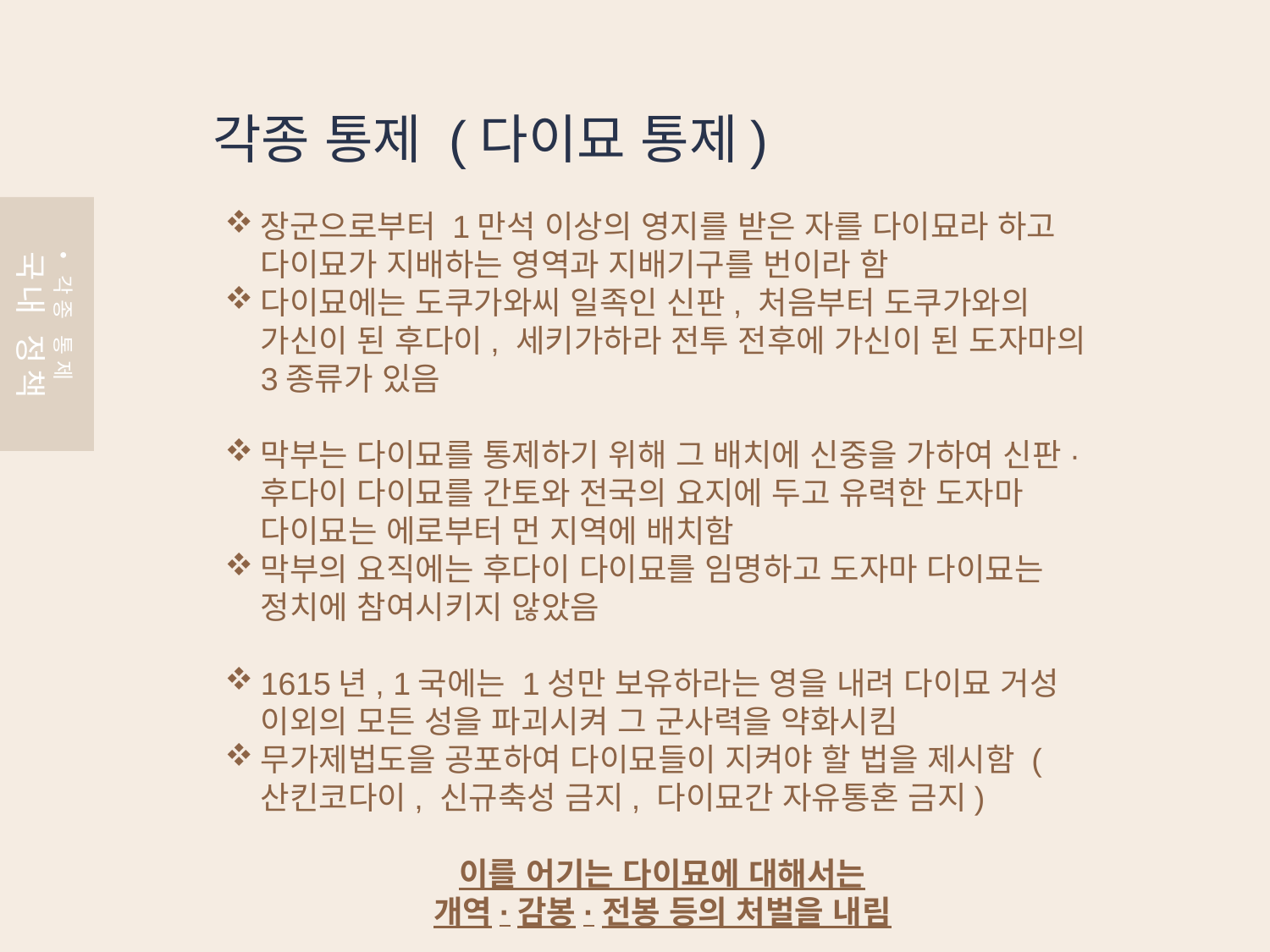

각종 통제 (다이묘 통제)

장군으로부터 1만석 이상의 영지를 받은 자를 다이묘라 하고 다이묘가 지배하는 영역과 지배기구를 번이라 함
다이묘에는 도쿠가와씨 일족인 신판, 처음부터 도쿠가와의 가신이 된 후다이, 세키가하라 전투 전후에 가신이 된 도자마의 3종류가 있음

막부는 다이묘를 통제하기 위해 그 배치에 신중을 가하여 신판·후다이 다이묘를 간토와 전국의 요지에 두고 유력한 도자마 다이묘는 에로부터 먼 지역에 배치함
막부의 요직에는 후다이 다이묘를 임명하고 도자마 다이묘는 정치에 참여시키지 않았음

1615년, 1국에는 1성만 보유하라는 영을 내려 다이묘 거성 이외의 모든 성을 파괴시켜 그 군사력을 약화시킴
무가제법도을 공포하여 다이묘들이 지켜야 할 법을 제시함 (산킨코다이, 신규축성 금지, 다이묘간 자유통혼 금지)

이를 어기는 다이묘에 대해서는
개역·감봉·전봉 등의 처벌을 내림
각종 통제
국내 정책